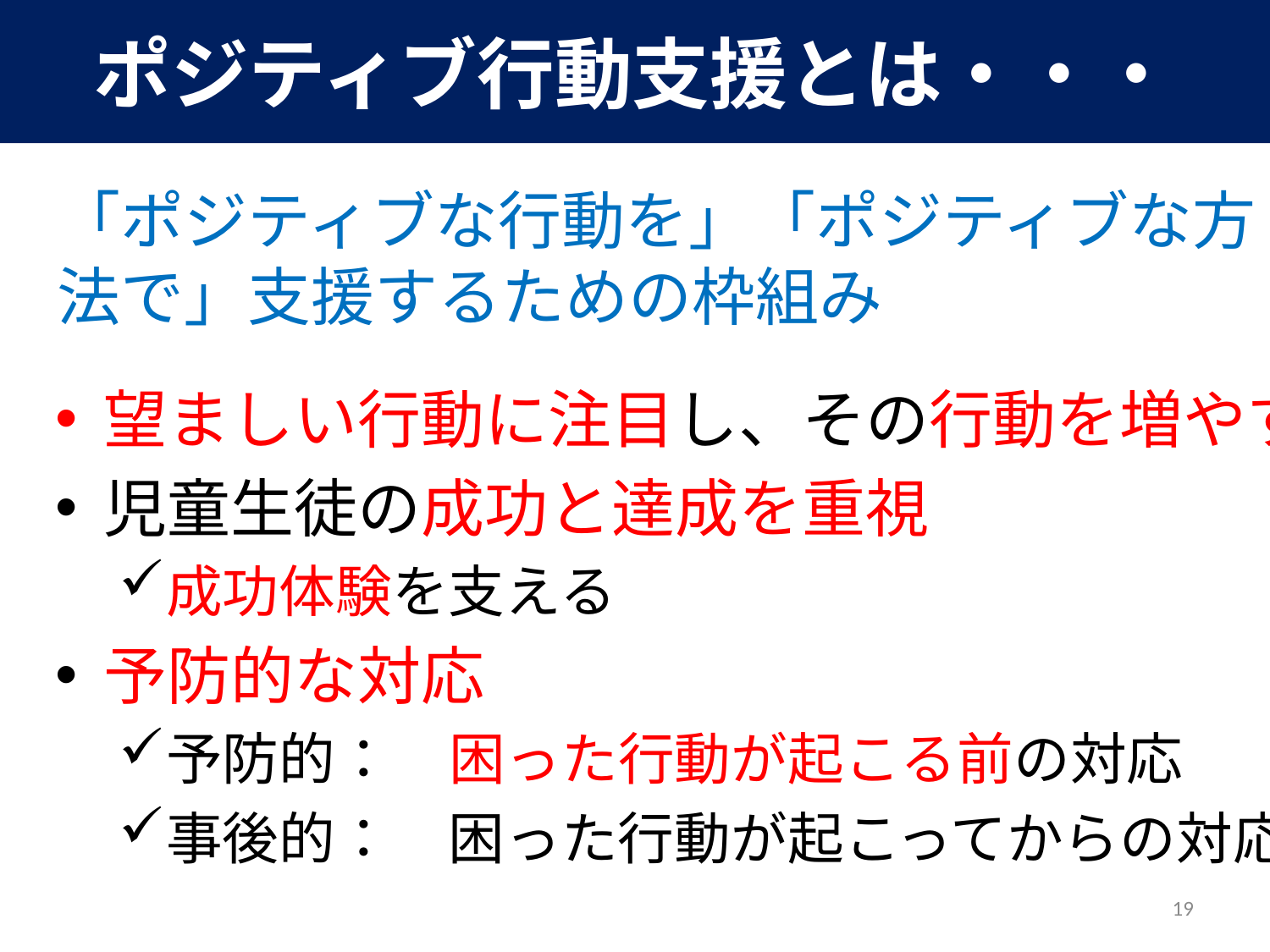

ポジティブ行動支援とは・・・
「ポジティブな行動を」「ポジティブな方法で」支援するための枠組み
望ましい行動に注目し、その行動を増やす
児童生徒の成功と達成を重視
成功体験を支える
予防的な対応
予防的：　困った行動が起こる前の対応
事後的：　困った行動が起こってからの対応
19